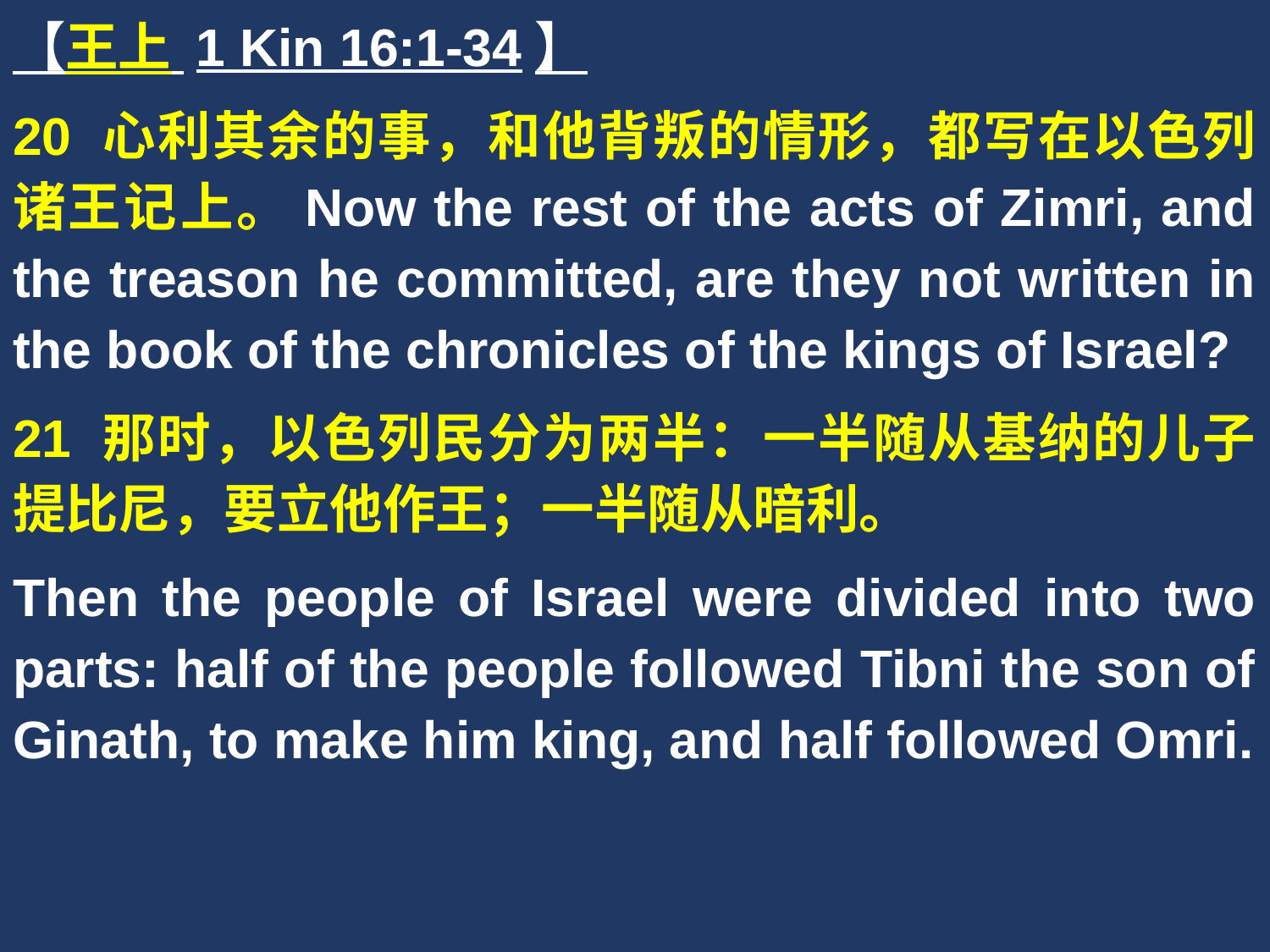

【王上 1 Kin 16:1-34】
20 心利其余的事，和他背叛的情形，都写在以色列诸王记上。Now the rest of the acts of Zimri, and the treason he committed, are they not written in the book of the chronicles of the kings of Israel?
21 那时，以色列民分为两半：一半随从基纳的儿子提比尼，要立他作王；一半随从暗利。
Then the people of Israel were divided into two parts: half of the people followed Tibni the son of Ginath, to make him king, and half followed Omri.